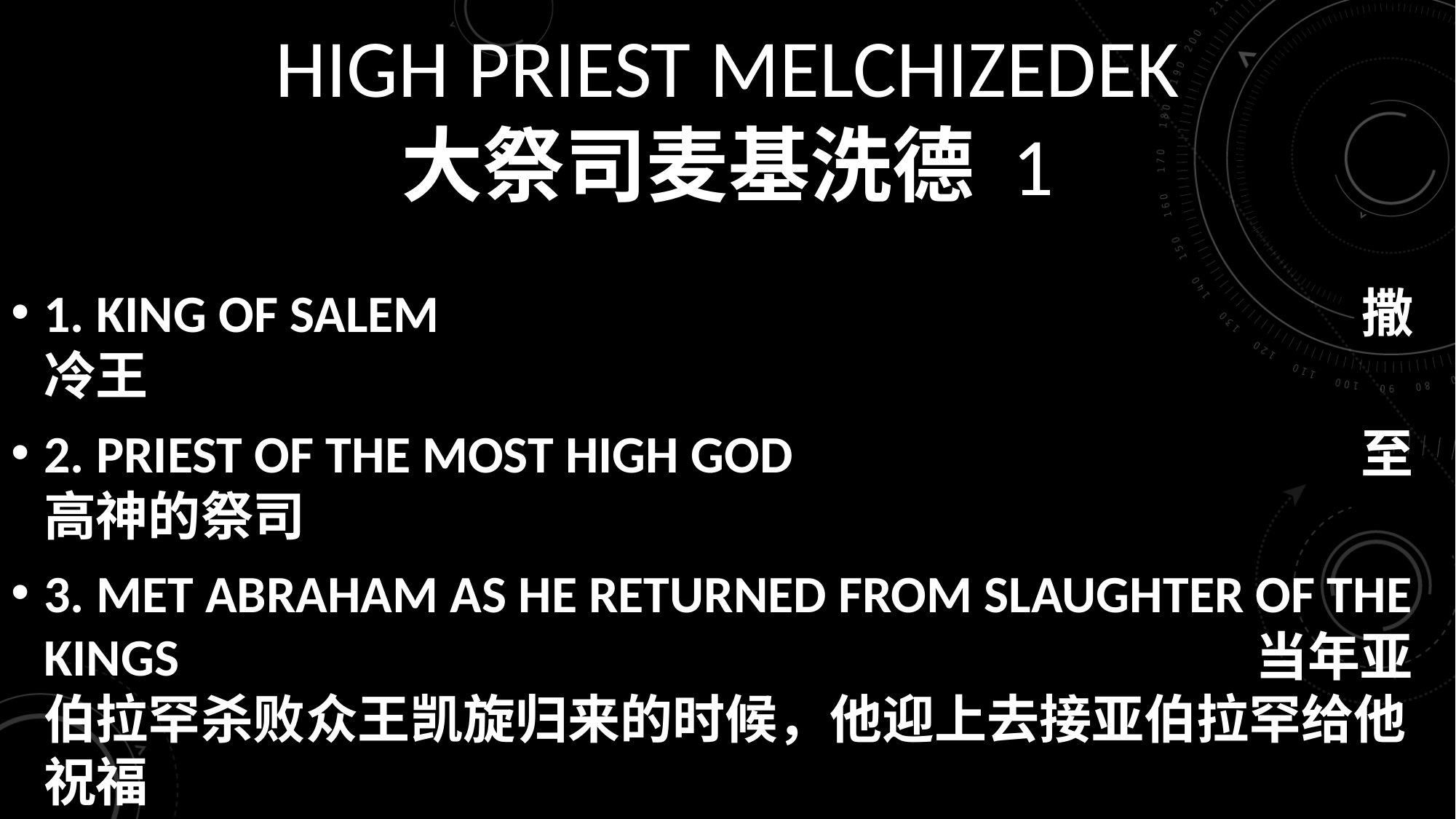

# HIGH PRIEST MELCHIZEDEK 大祭司麦基洗德 1
1. KING OF SALEM                                                                             撒冷王
2. PRIEST OF THE MOST HIGH GOD                                               至高神的祭司
3. MET ABRAHAM AS HE RETURNED FROM SLAUGHTER OF THE KINGS                                                                                          当年亚伯拉罕杀败众王凯旋归来的时候，他迎上去接亚伯拉罕给他祝福